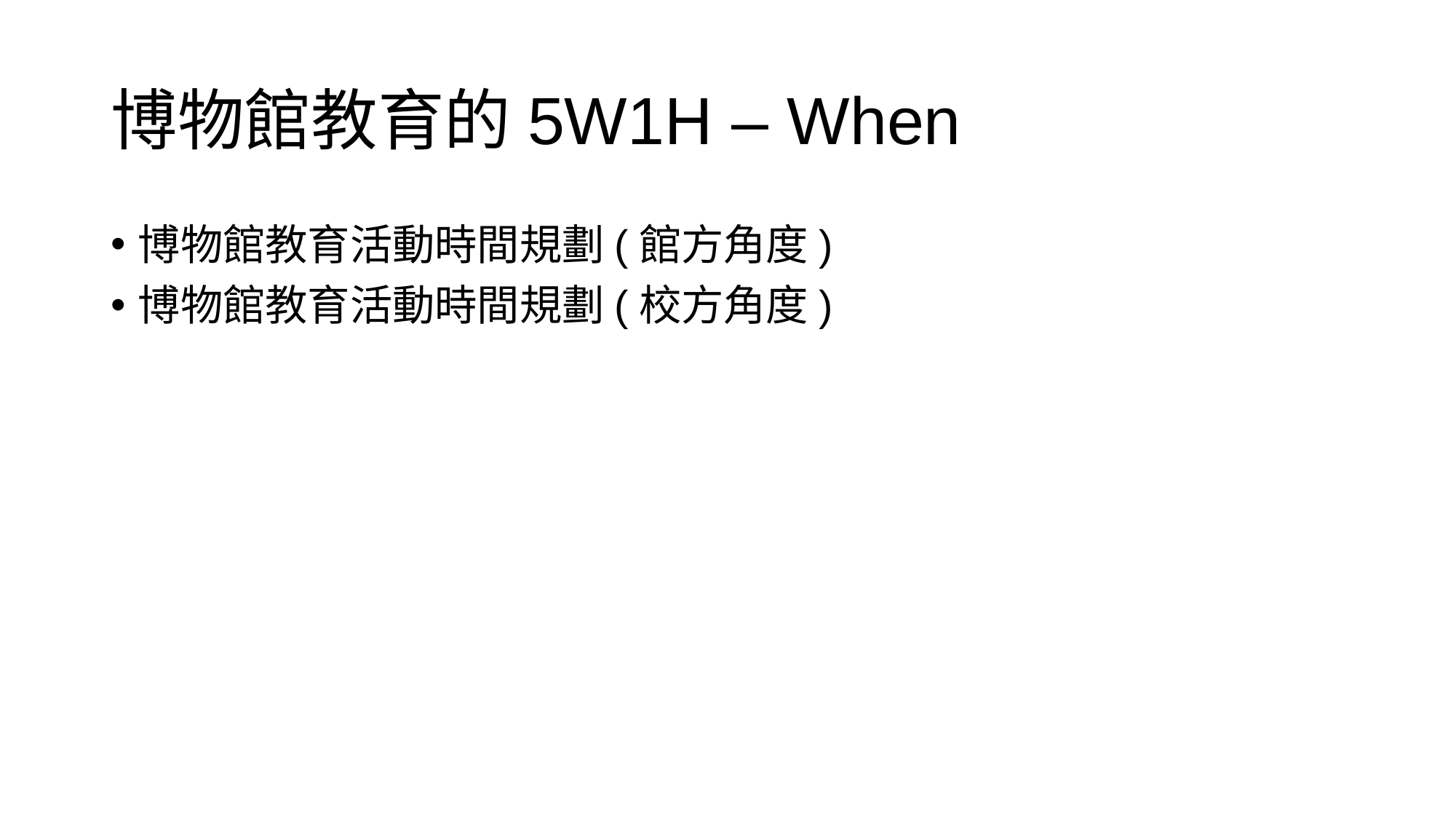

# 博物館教育的5W1H – When
博物館教育活動時間規劃(館方角度)
博物館教育活動時間規劃(校方角度)